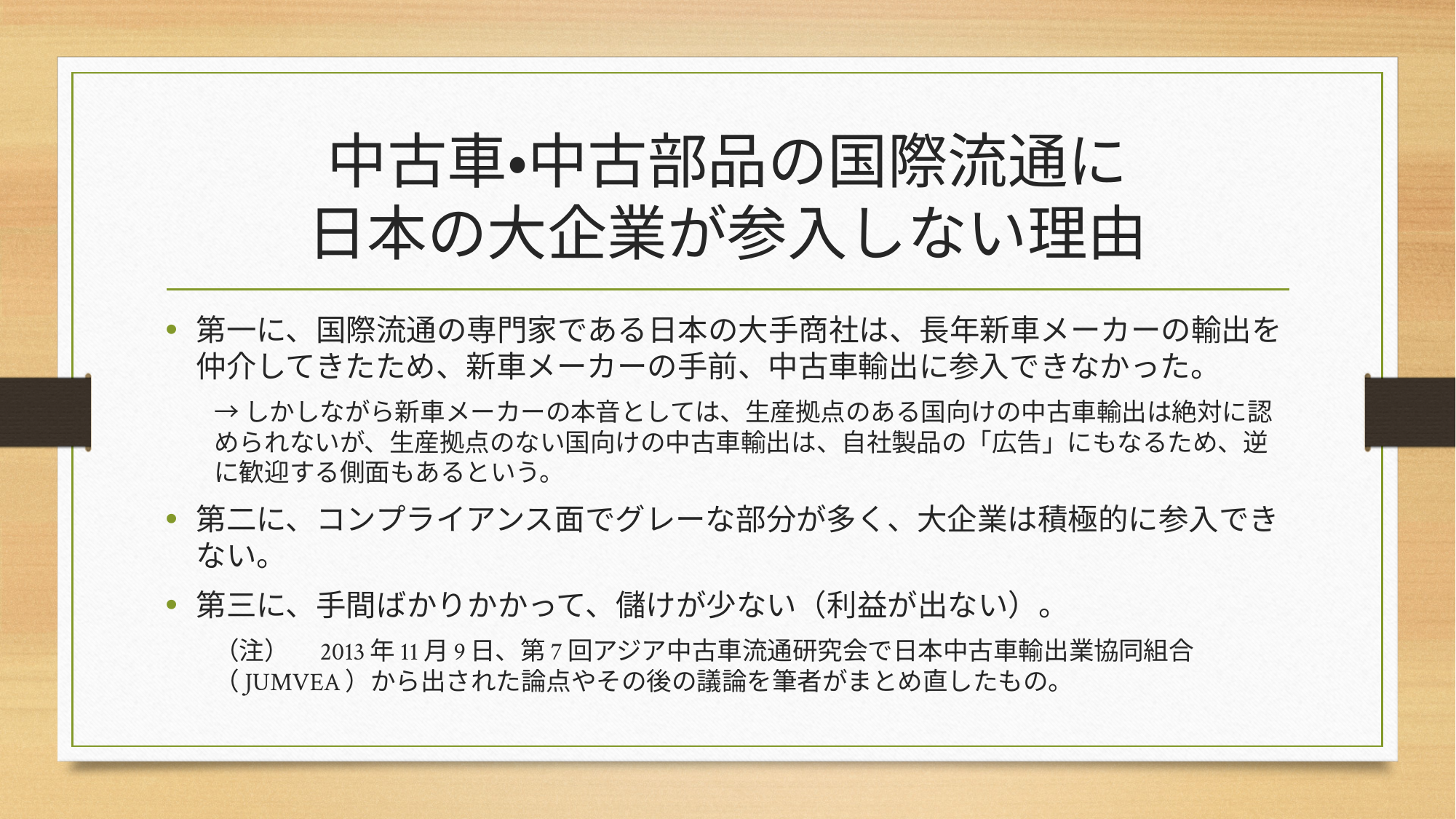

# 中古車・中古部品の国際流通に 日本の大企業が参入しない理由
第一に、国際流通の専門家である日本の大手商社は、長年新車メーカーの輸出を仲介してきたため、新車メーカーの手前、中古車輸出に参入できなかった。
→しかしながら新車メーカーの本音としては、生産拠点のある国向けの中古車輸出は絶対に認められないが、生産拠点のない国向けの中古車輸出は、自社製品の「広告」にもなるため、逆に歓迎する側面もあるという。
第二に、コンプライアンス面でグレーな部分が多く、大企業は積極的に参入できない。
第三に、手間ばかりかかって、儲けが少ない（利益が出ない）。
（注）　2013年11月9日、第7回アジア中古車流通研究会で日本中古車輸出業協同組合（JUMVEA）から出された論点やその後の議論を筆者がまとめ直したもの。